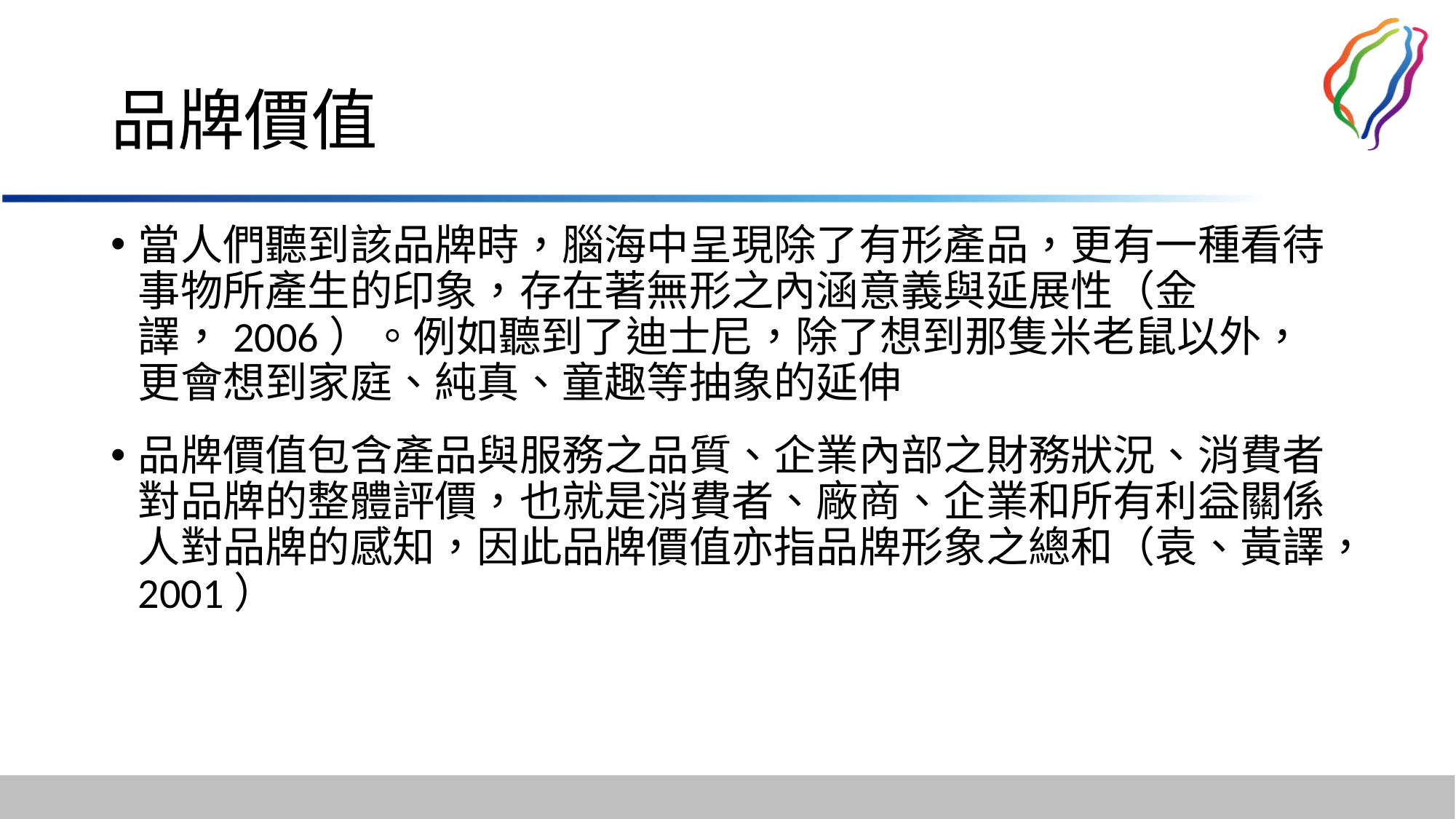

# 品牌價值
當人們聽到該品牌時，腦海中呈現除了有形產品，更有一種看待事物所產生的印象，存在著無形之內涵意義與延展性（金譯，2006）。例如聽到了迪士尼，除了想到那隻米老鼠以外，更會想到家庭、純真、童趣等抽象的延伸
品牌價值包含產品與服務之品質、企業內部之財務狀況、消費者對品牌的整體評價，也就是消費者、廠商、企業和所有利益關係人對品牌的感知，因此品牌價值亦指品牌形象之總和（袁、黃譯，2001）